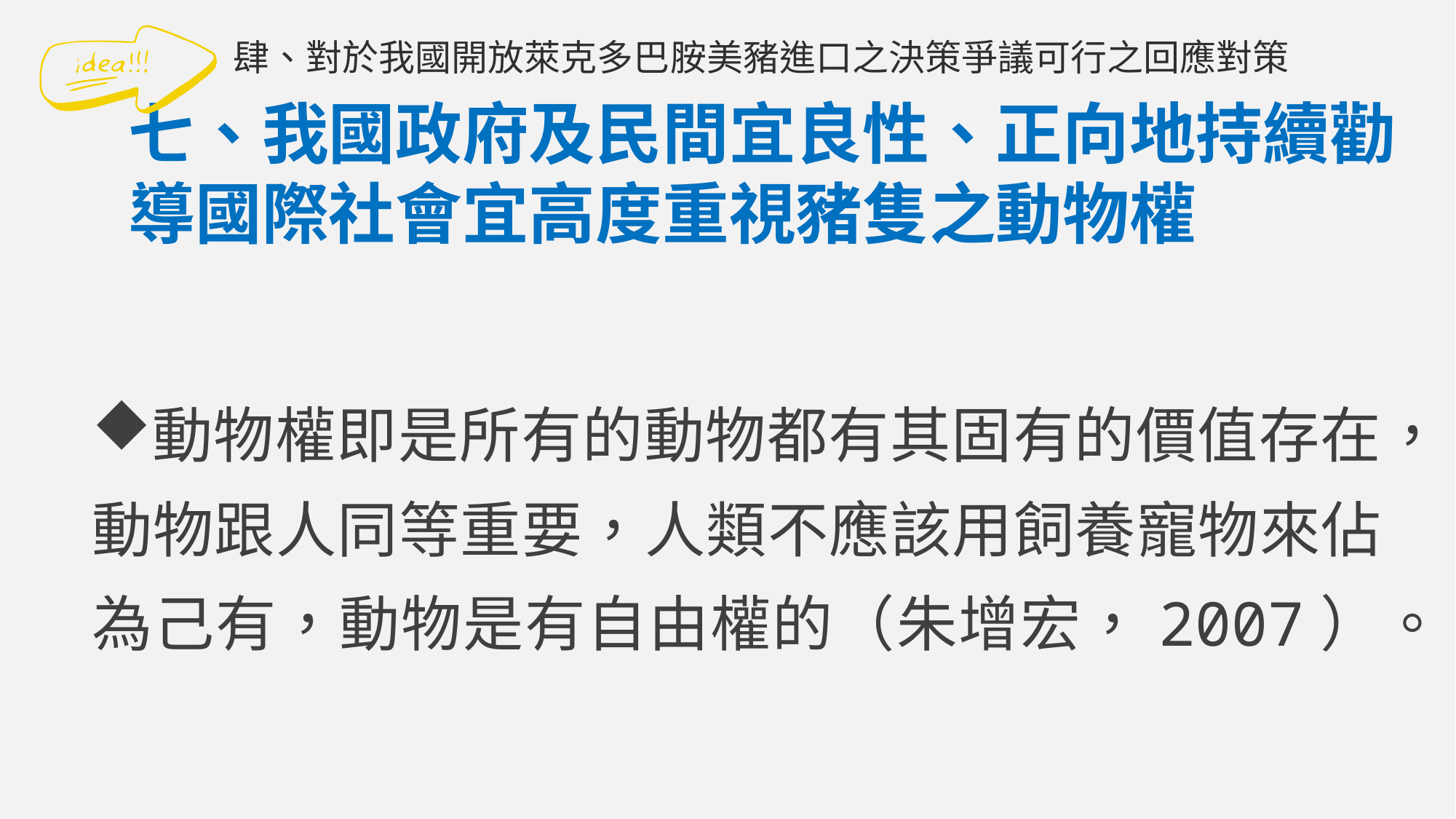

肆、對於我國開放萊克多巴胺美豬進口之決策爭議可行之回應對策
七、我國政府及民間宜良性、正向地持續勸導國際社會宜高度重視豬隻之動物權
動物權即是所有的動物都有其固有的價值存在，動物跟人同等重要，人類不應該用飼養寵物來佔為己有，動物是有自由權的（朱增宏，2007）。